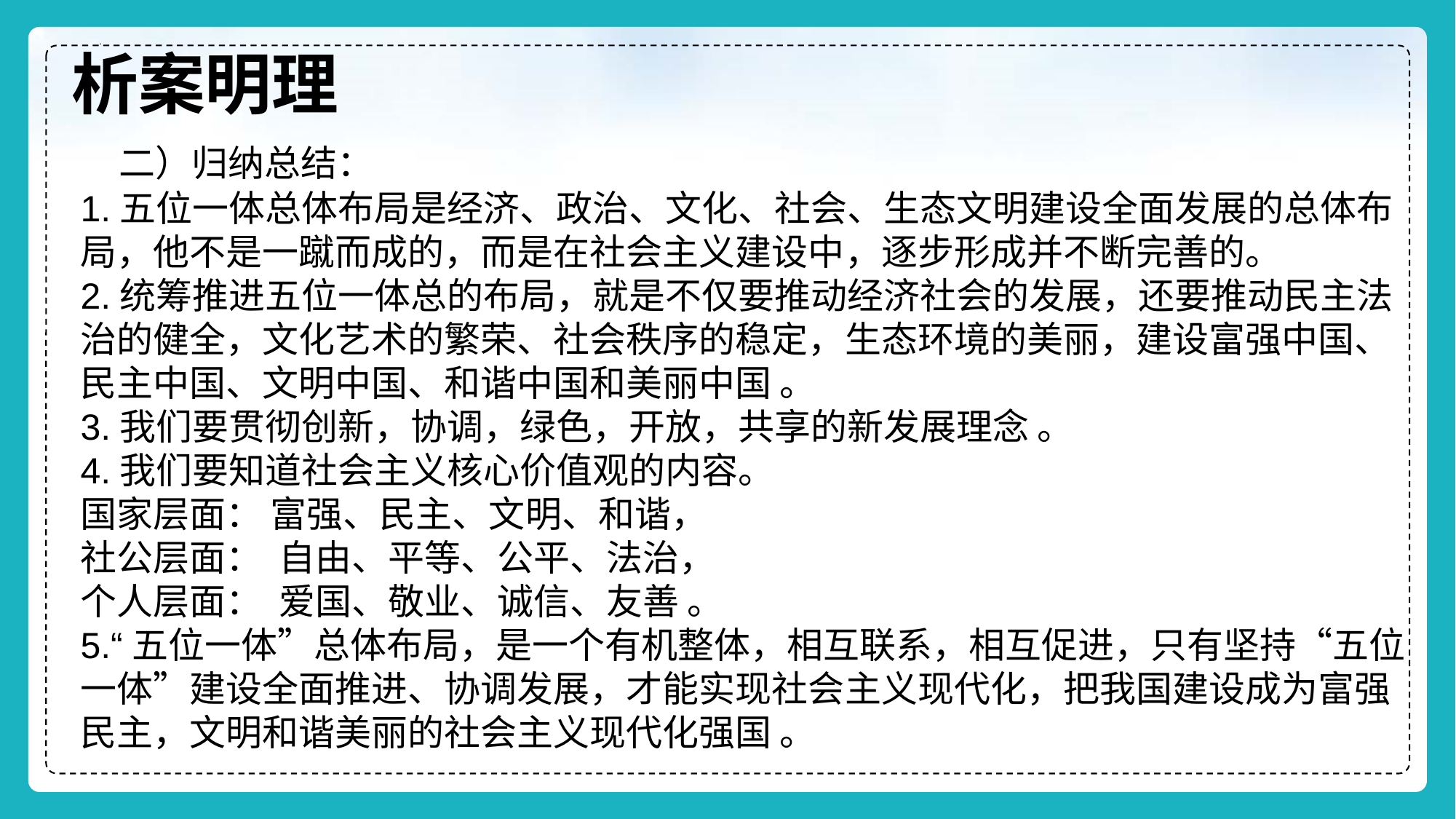

析案明理
   二）归纳总结：
1.五位一体总体布局是经济、政治、文化、社会、生态文明建设全面发展的总体布局，他不是一蹴而成的，而是在社会主义建设中，逐步形成并不断完善的。
2.统筹推进五位一体总的布局，就是不仅要推动经济社会的发展，还要推动民主法治的健全，文化艺术的繁荣、社会秩序的稳定，生态环境的美丽，建设富强中国、民主中国、文明中国、和谐中国和美丽中国 。
3.我们要贯彻创新，协调，绿色，开放，共享的新发展理念 。
4.我们要知道社会主义核心价值观的内容。
国家层面： 富强、民主、文明、和谐，
社公层面：  自由、平等、公平、法治，
个人层面：  爱国、敬业、诚信、友善 。
5.“五位一体”总体布局，是一个有机整体，相互联系，相互促进，只有坚持“五位一体”建设全面推进、协调发展，才能实现社会主义现代化，把我国建设成为富强民主，文明和谐美丽的社会主义现代化强国 。